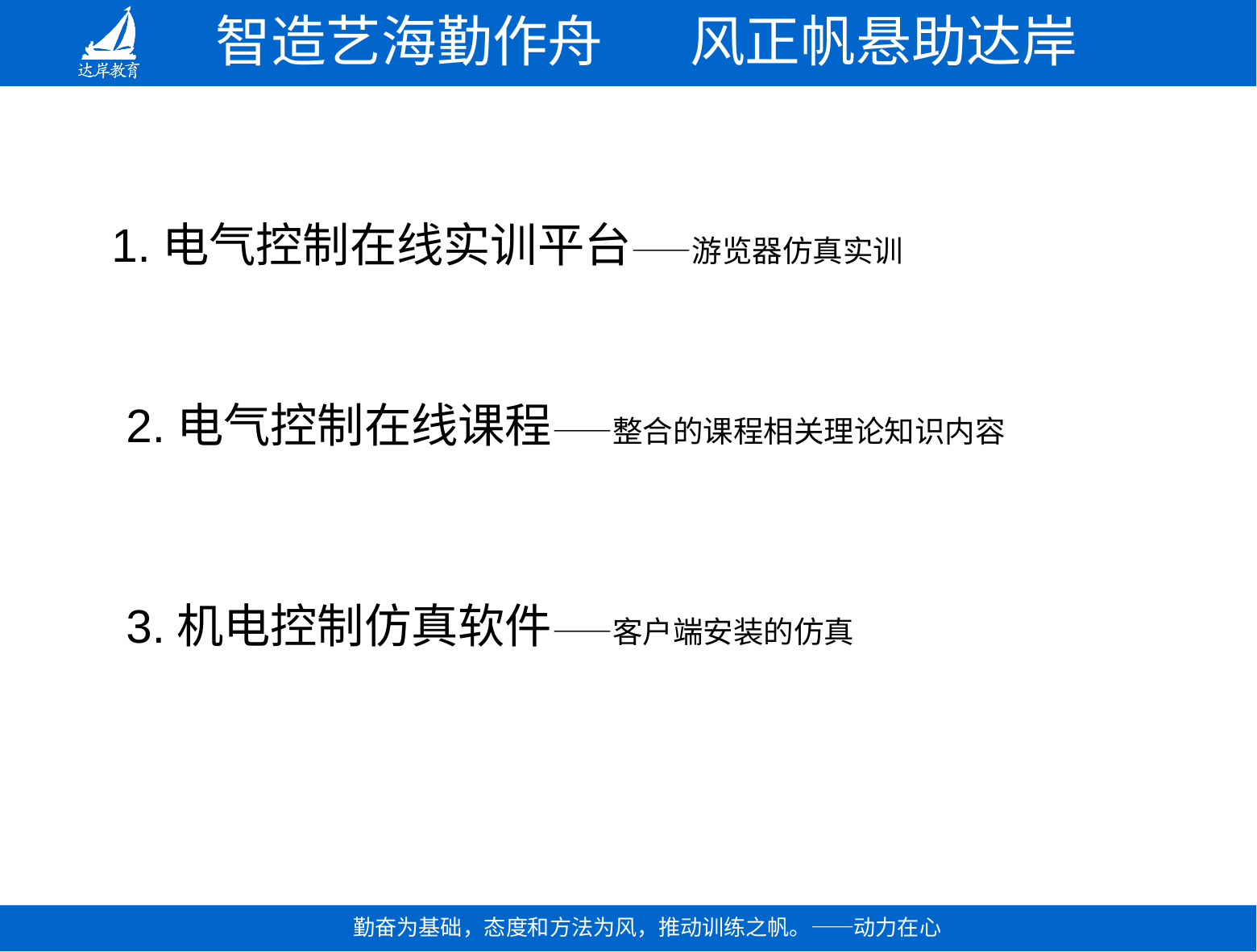

1.电气控制在线实训平台——游览器仿真实训
2.电气控制在线课程——整合的课程相关理论知识内容
3.机电控制仿真软件——客户端安装的仿真